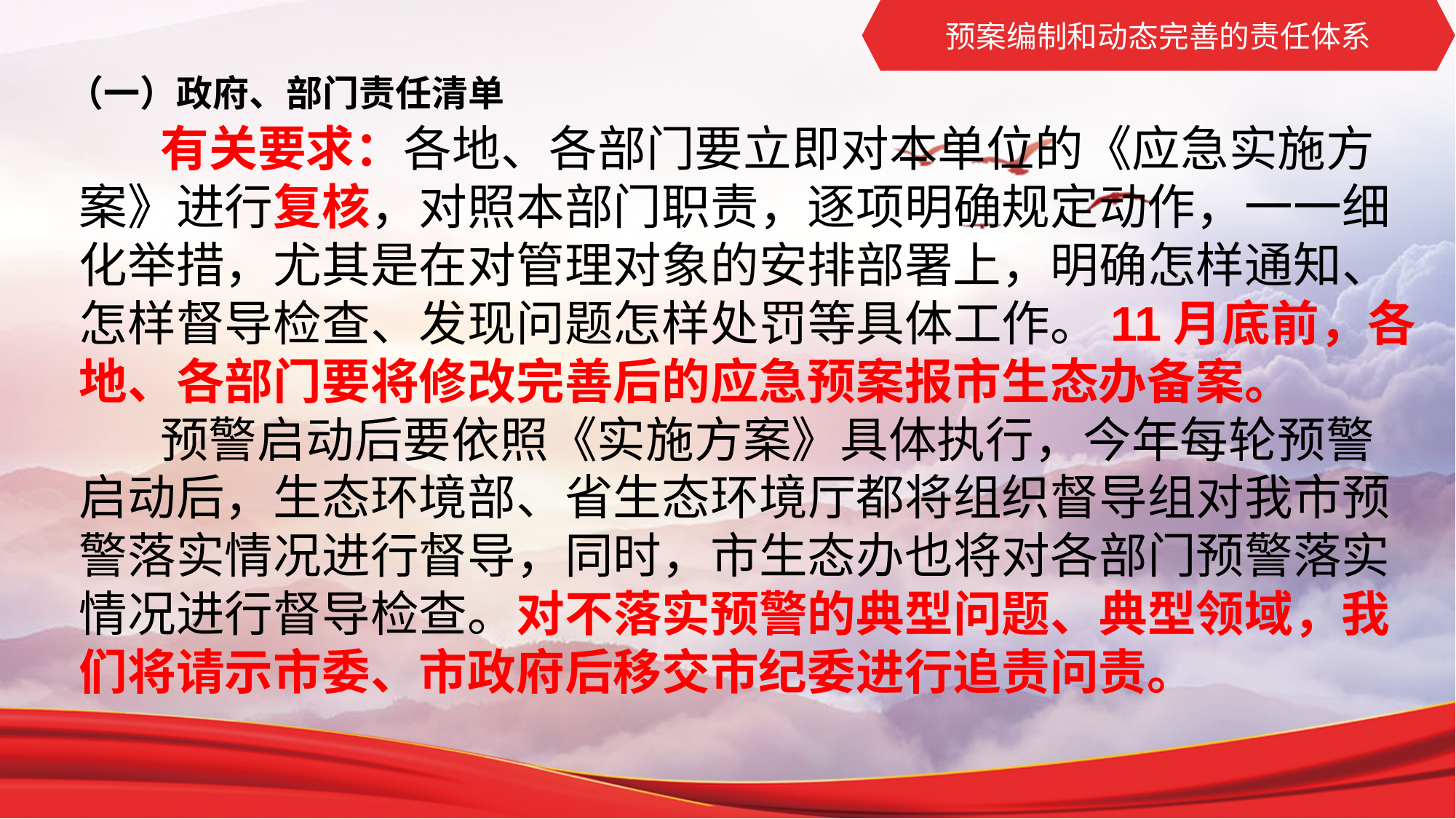

预案编制和动态完善的责任体系
（一）政府、部门责任清单
  有关要求：各地、各部门要立即对本单位的《应急实施方案》进行复核，对照本部门职责，逐项明确规定动作，一一细化举措，尤其是在对管理对象的安排部署上，明确怎样通知、怎样督导检查、发现问题怎样处罚等具体工作。11月底前，各地、各部门要将修改完善后的应急预案报市生态办备案。
  预警启动后要依照《实施方案》具体执行，今年每轮预警启动后，生态环境部、省生态环境厅都将组织督导组对我市预警落实情况进行督导，同时，市生态办也将对各部门预警落实情况进行督导检查。对不落实预警的典型问题、典型领域，我们将请示市委、市政府后移交市纪委进行追责问责。